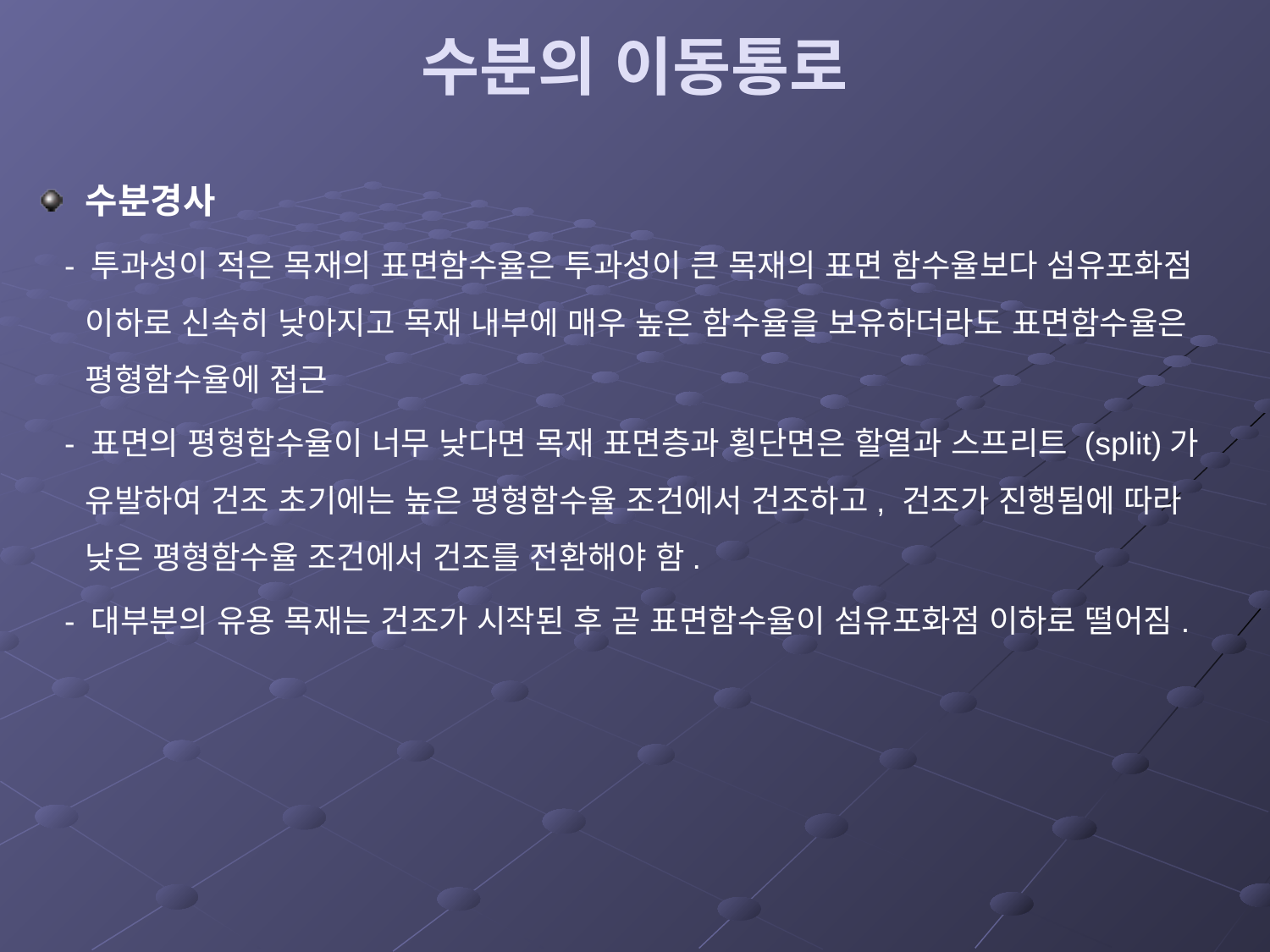

# 수분의 이동통로
수분경사
   - 투과성이 적은 목재의 표면함수율은 투과성이 큰 목재의 표면 함수율보다 섬유포화점 이하로 신속히 낮아지고 목재 내부에 매우 높은 함수율을 보유하더라도 표면함수율은 평형함수율에 접근
   - 표면의 평형함수율이 너무 낮다면 목재 표면층과 횡단면은 할열과 스프리트 (split)가 유발하여 건조 초기에는 높은 평형함수율 조건에서 건조하고, 건조가 진행됨에 따라 낮은 평형함수율 조건에서 건조를 전환해야 함.
   - 대부분의 유용 목재는 건조가 시작된 후 곧 표면함수율이 섬유포화점 이하로 떨어짐.